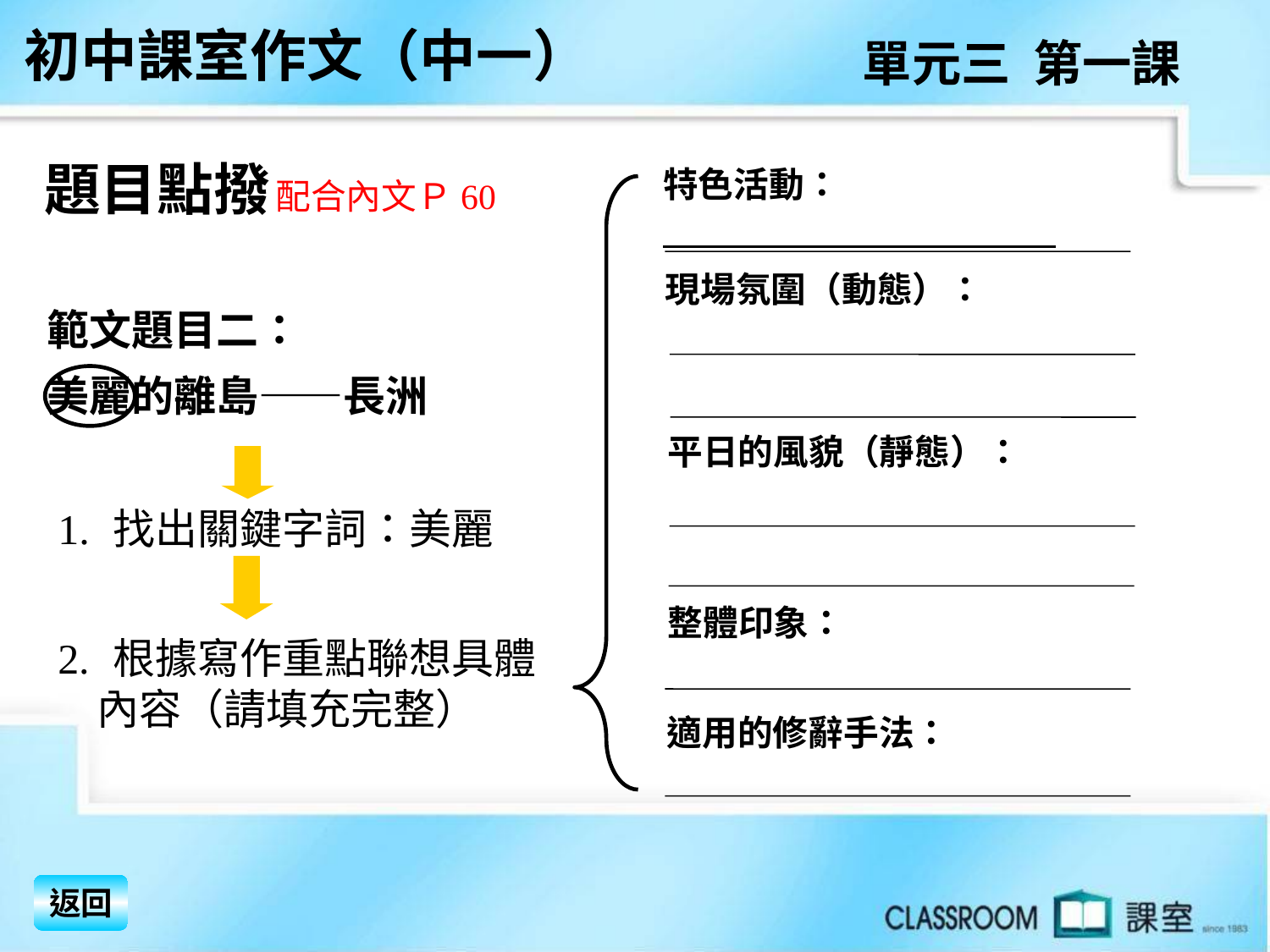

初中課室作文（中一）
單元三  第一課
題目點撥
特色活動：

現場氛圍（動態）：

平日的風貌（靜態）：

整體印象：

適用的修辭手法：

配合內文Ｐ60
範文題目二：
美麗的離島——長洲

1. 找出關鍵字詞：美麗

2. 根據寫作重點聯想具體
   內容（請填充完整）
返回